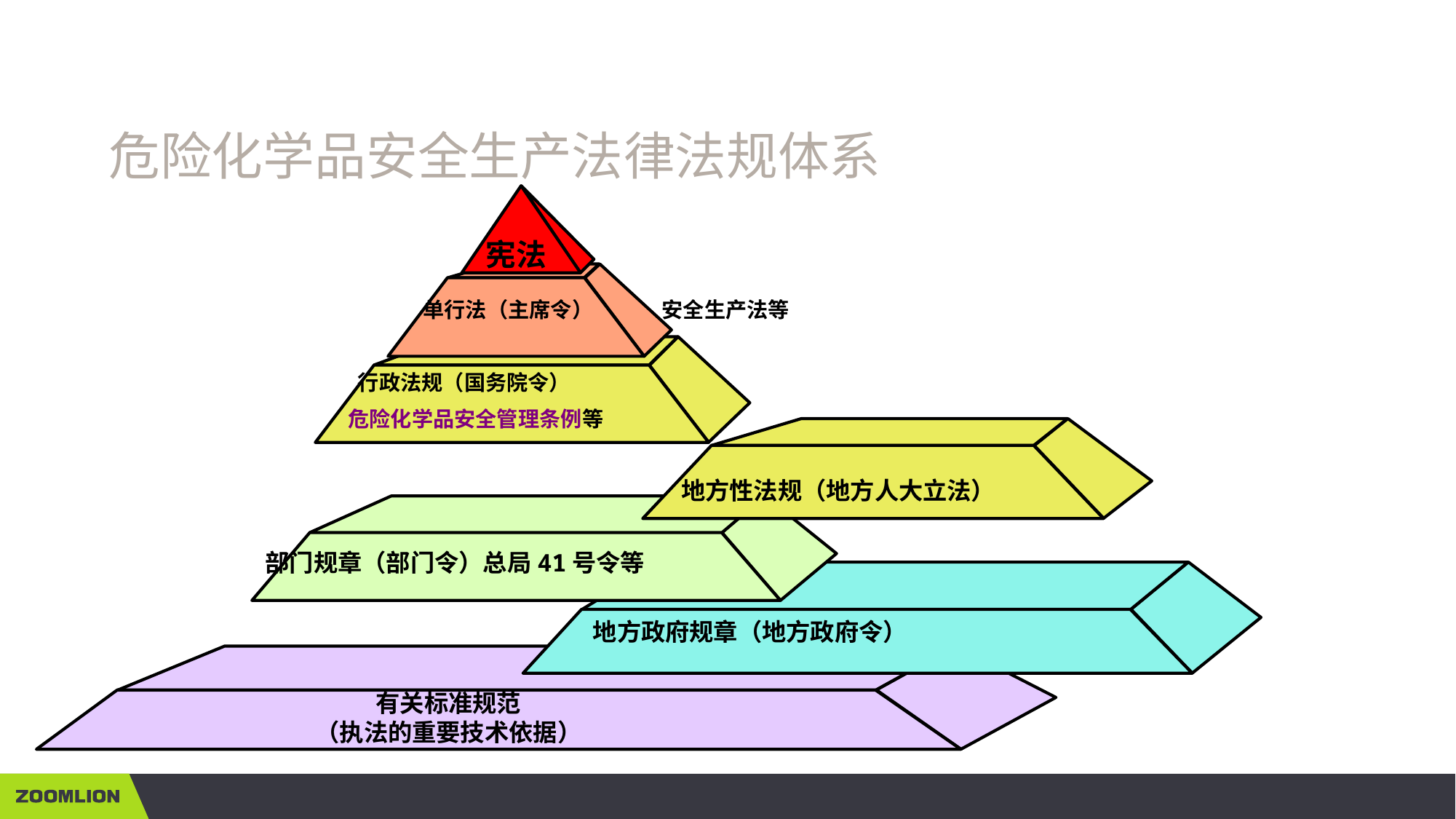

危险化学品安全生产法律法规体系

 宪法

单行法（主席令）              安全生产法等

   行政法规（国务院令）
 危险化学品安全管理条例等

   地方性法规（地方人大立法）

部门规章（部门令）总局41号令等

地方政府规章（地方政府令）

有关标准规范
（执法的重要技术依据）